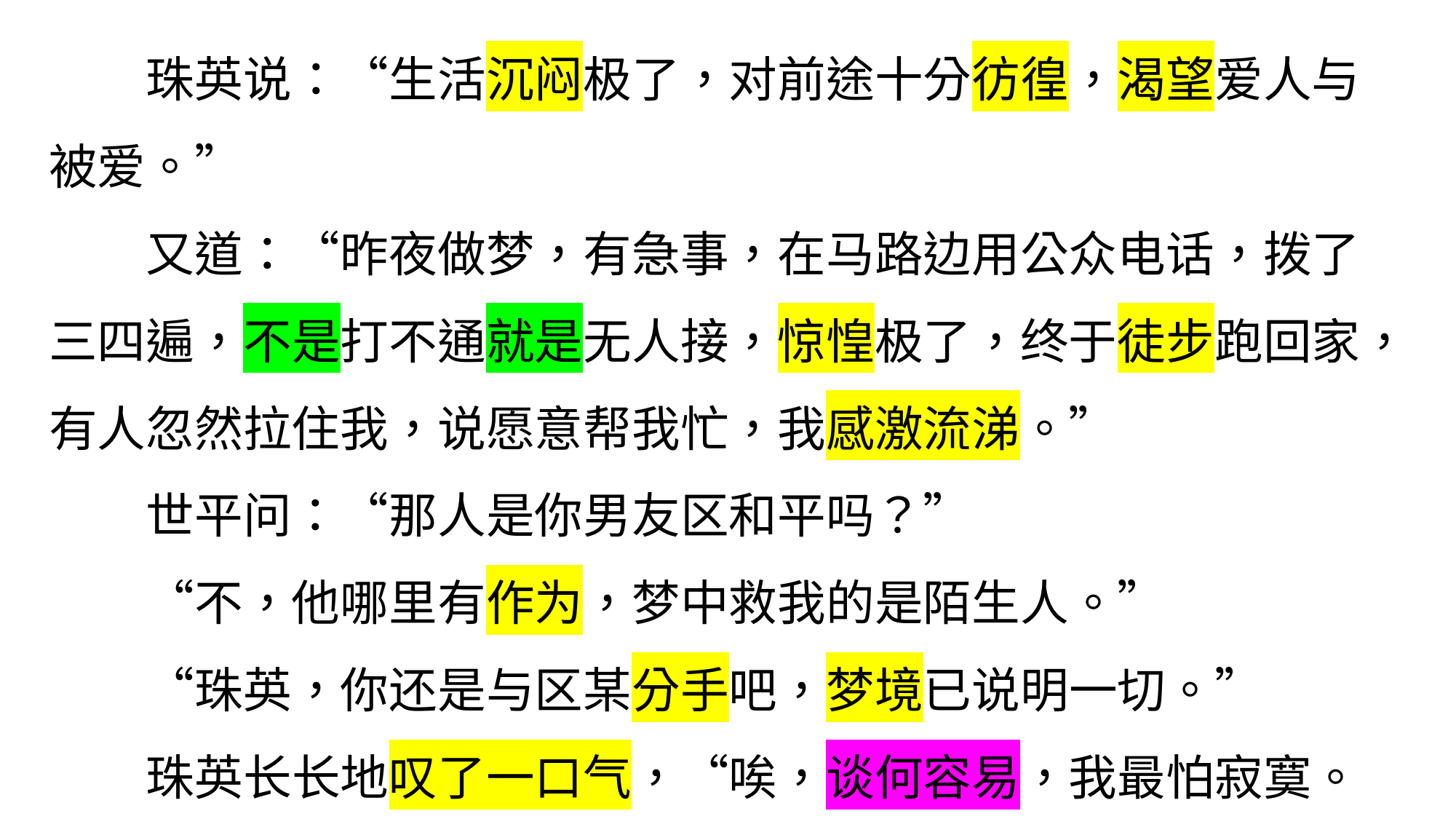

珠英说：“生活沉闷极了，对前途十分彷徨，渴望爱人与被爱。”
　　又道：“昨夜做梦，有急事，在马路边用公众电话，拨了三四遍，不是打不通就是无人接，惊惶极了，终于徒步跑回家，有人忽然拉住我，说愿意帮我忙，我感激流涕。”
　　世平问：“那人是你男友区和平吗？”
　　“不，他哪里有作为，梦中救我的是陌生人。”
　　“珠英，你还是与区某分手吧，梦境已说明一切。”
　　珠英长长地叹了一口气，“唉，谈何容易，我最怕寂寞。”